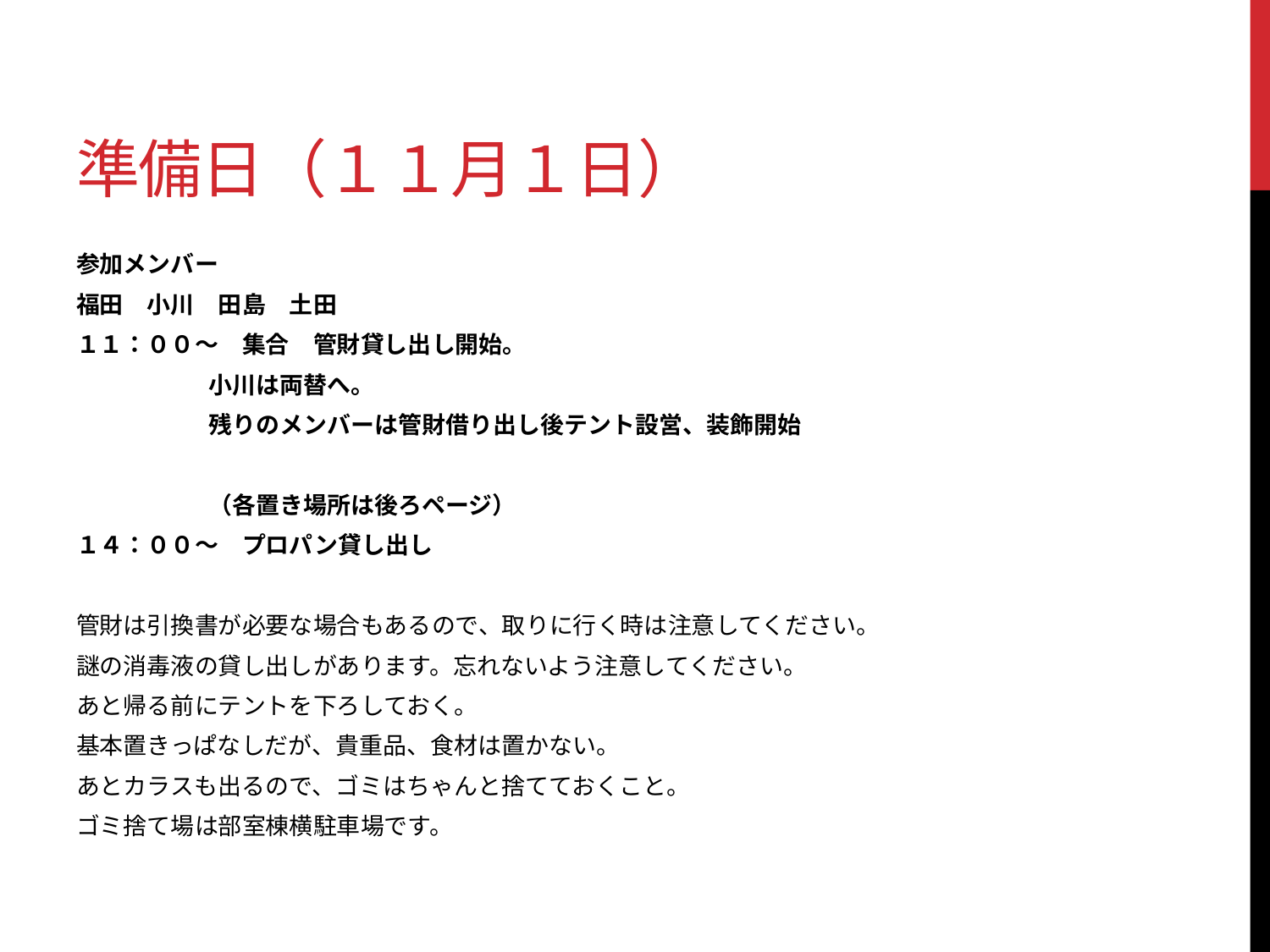

# 準備日（１１月１日）
参加メンバー
福田　小川　田島　土田
１１：００～　集合　管財貸し出し開始。
	　　小川は両替へ。
	　　残りのメンバーは管財借り出し後テント設営、装飾開始

	　　（各置き場所は後ろページ）
１４：００～　プロパン貸し出し

管財は引換書が必要な場合もあるので、取りに行く時は注意してください。
謎の消毒液の貸し出しがあります。忘れないよう注意してください。
あと帰る前にテントを下ろしておく。
基本置きっぱなしだが、貴重品、食材は置かない。
あとカラスも出るので、ゴミはちゃんと捨てておくこと。
ゴミ捨て場は部室棟横駐車場です。